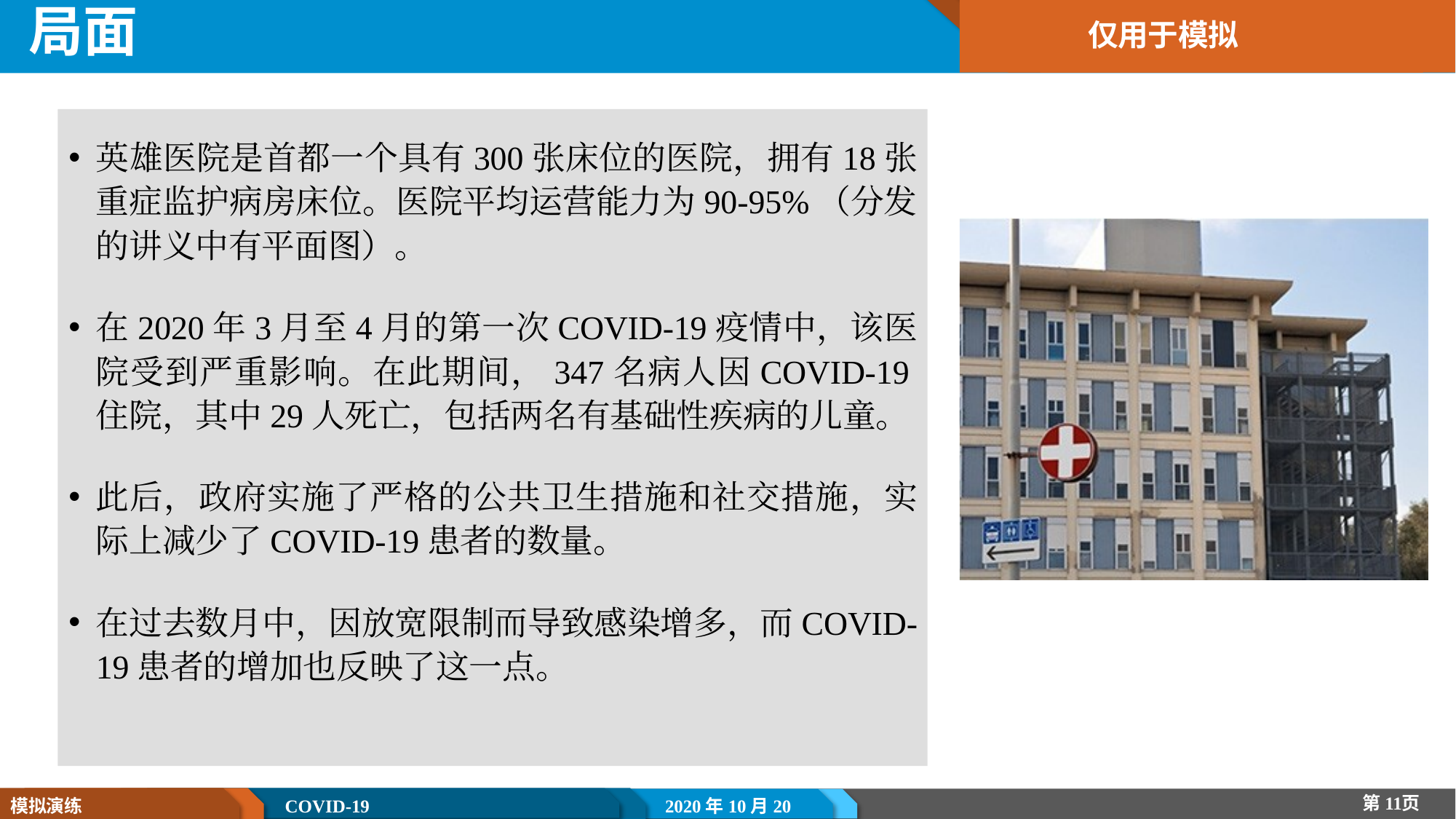

# 局面
仅用于模拟

英雄医院是首都一个具有300张床位的医院，拥有18张重症监护病房床位。医院平均运营能力为90-95%（分发的讲义中有平面图）。
在2020年3月至4月的第一次COVID-19疫情中，该医院受到严重影响。在此期间，347名病人因COVID-19住院，其中29人死亡，包括两名有基础性疾病的儿童。
此后，政府实施了严格的公共卫生措施和社交措施，实际上减少了COVID-19患者的数量。
在过去数月中，因放宽限制而导致感染增多，而COVID-19患者的增加也反映了这一点。

第11页
模拟演练
COVID-19
2020年10月20日